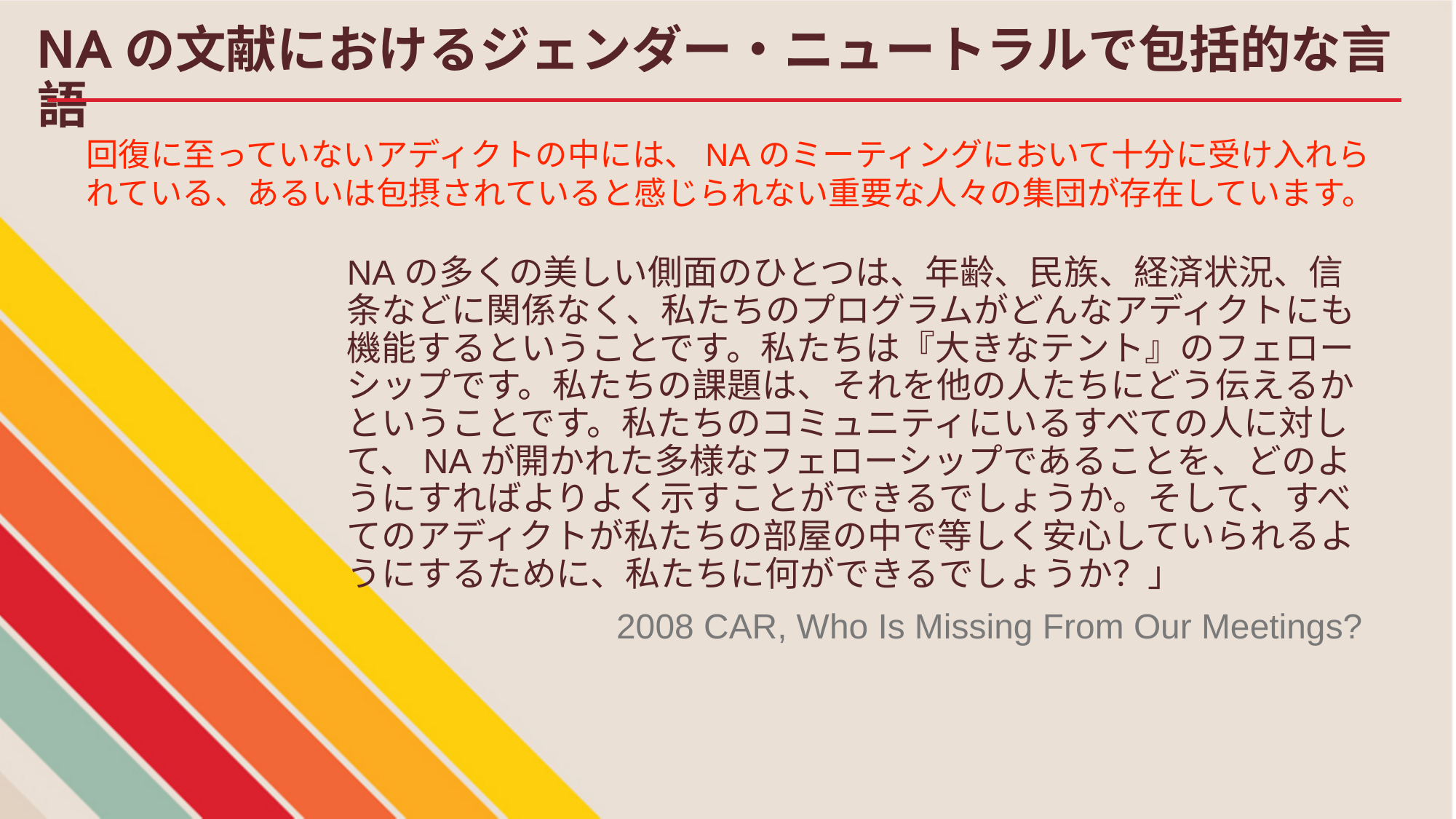

# NAの文献におけるジェンダー・ニュートラルで包括的な言語

回復に至っていないアディクトの中には、NAのミーティングにおいて十分に受け入れられている、あるいは包摂されていると感じられない重要な人々の集団が存在しています。
NAの多くの美しい側面のひとつは、年齢、民族、経済状況、信条などに関係なく、私たちのプログラムがどんなアディクトにも機能するということです。私たちは『大きなテント』のフェローシップです。私たちの課題は、それを他の人たちにどう伝えるかということです。私たちのコミュニティにいるすべての人に対して、NAが開かれた多様なフェローシップであることを、どのようにすればよりよく示すことができるでしょうか。そして、すべてのアディクトが私たちの部屋の中で等しく安心していられるようにするために、私たちに何ができるでしょうか？」
2008 CAR, Who Is Missing From Our Meetings?